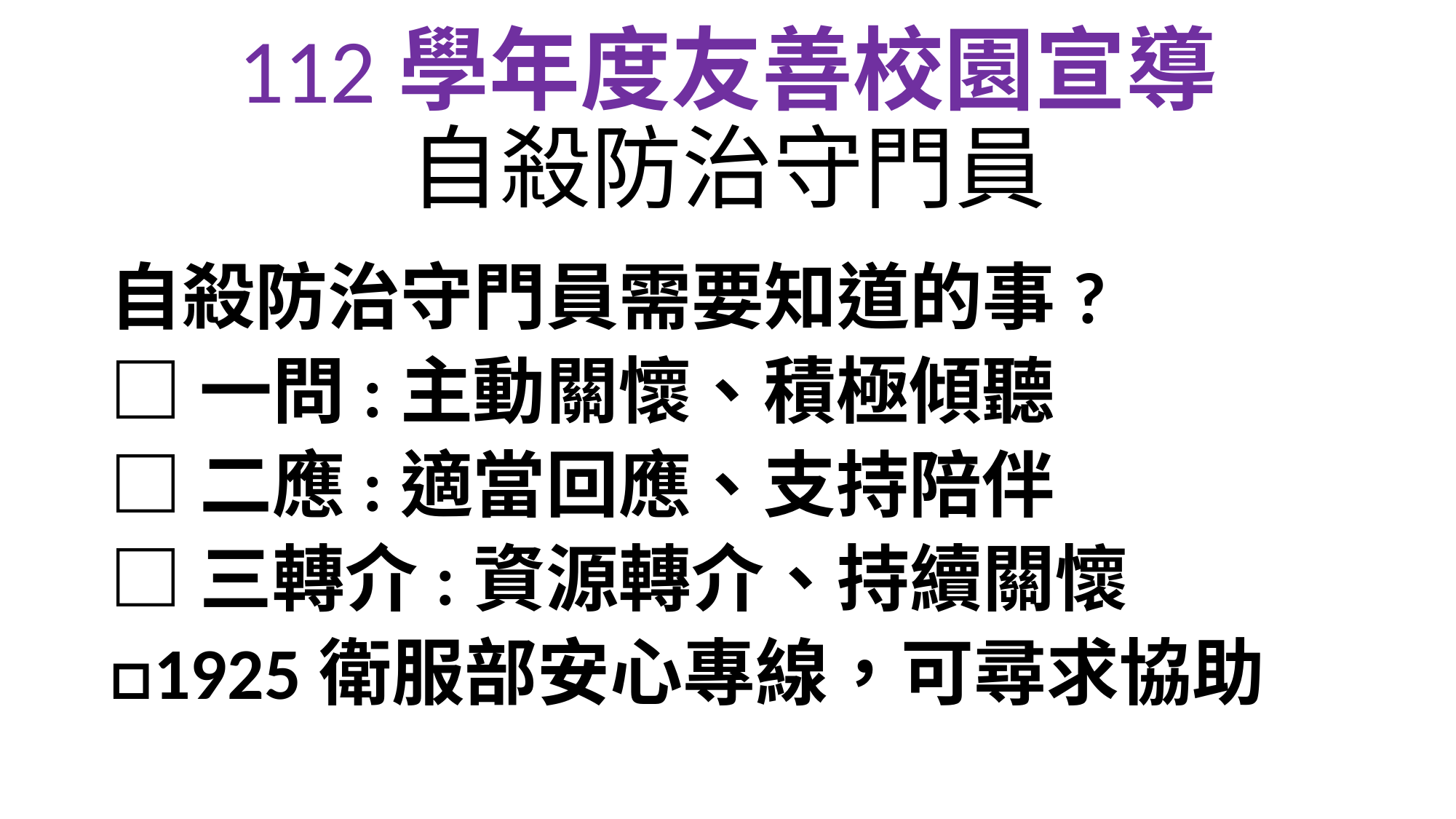

# 112學年度友善校園宣導 自殺防治守門員
自殺防治守門員需要知道的事?
□一問:主動關懷、積極傾聽
□二應:適當回應、支持陪伴
□三轉介:資源轉介、持續關懷
□1925衛服部安心專線，可尋求協助